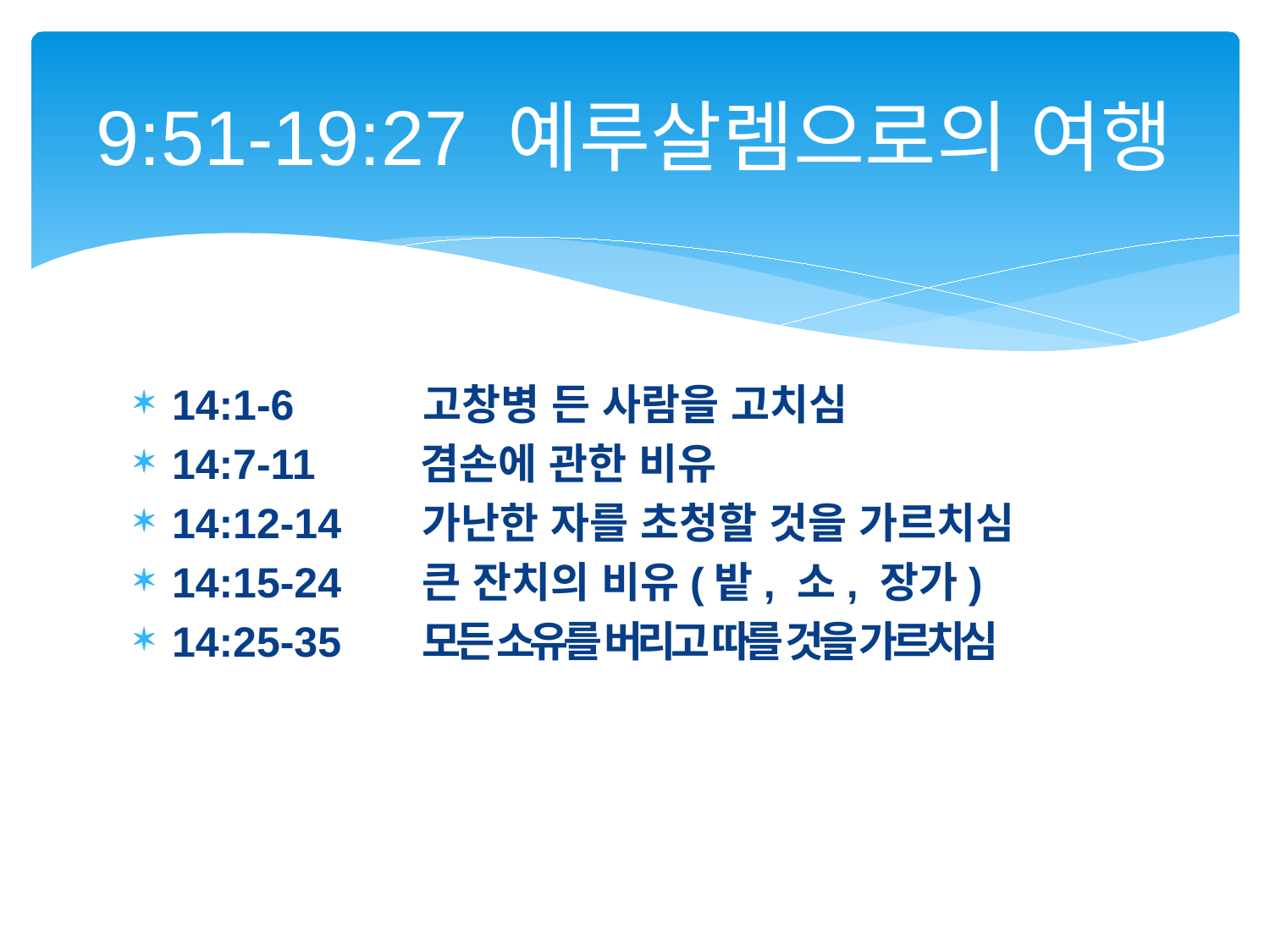

# 9:51-19:27 예루살렘으로의 여행
14:1-6          고창병 든 사람을 고치심
14:7-11        겸손에 관한 비유
14:12-14      가난한 자를 초청할 것을 가르치심
14:15-24      큰 잔치의 비유(밭, 소, 장가)
14:25-35      모든 소유를 버리고 따를 것을 가르치심